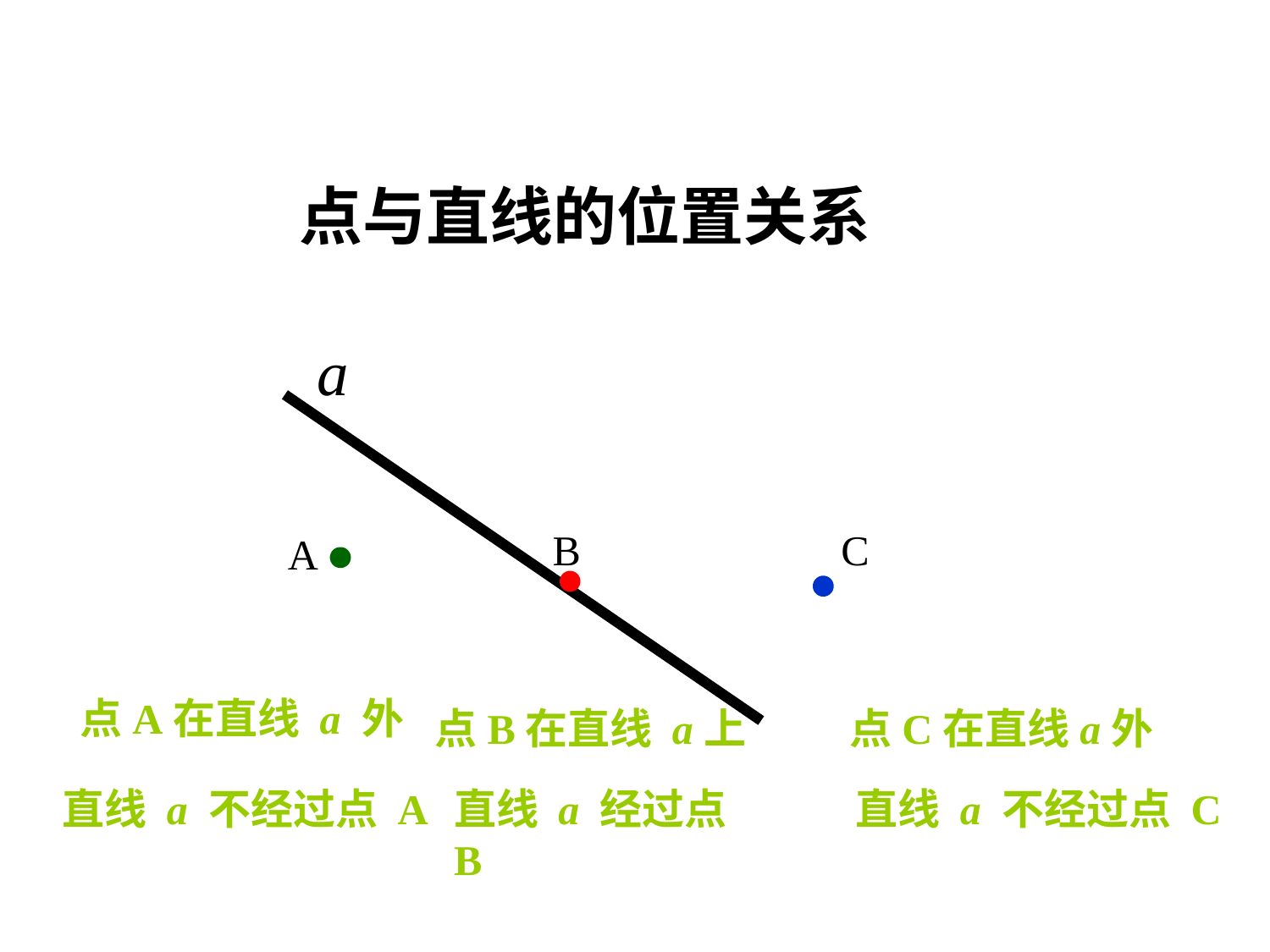

点与直线的位置关系
a

C
B
A

点A在直线 a 外
点B在直线 a上
点C在直线a外
直线 a 不经过点 A
直线 a 经过点 B
直线 a 不经过点 C